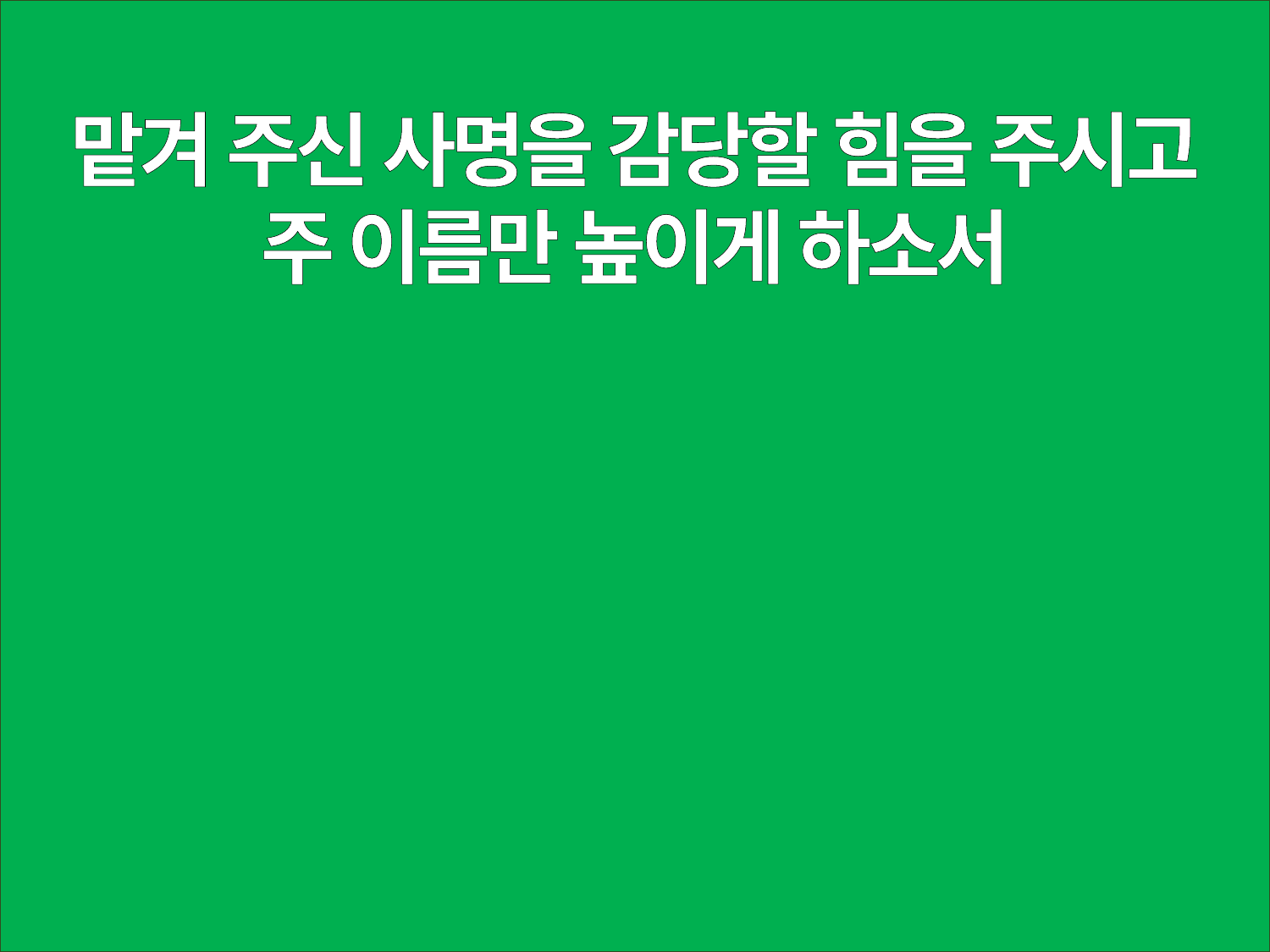

맡겨 주신 사명을 감당할 힘을 주시고
주 이름만 높이게 하소서